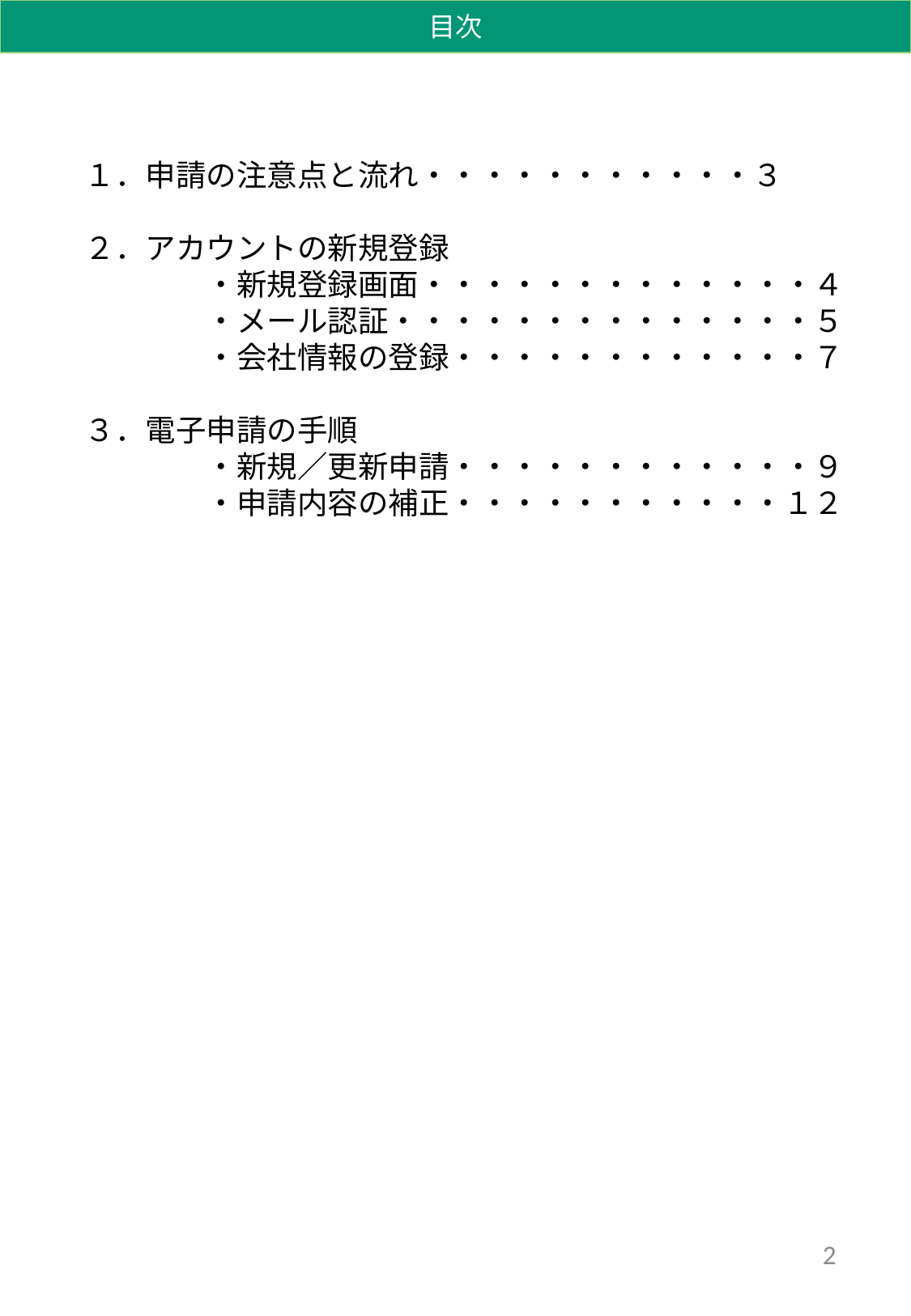

目次
１．申請の注意点と流れ・・・・・・・・・・・３

２．アカウントの新規登録
	・新規登録画面・・・・・・・・・・・・・４
	・メール認証・・・・・・・・・・・・・・５
	・会社情報の登録・・・・・・・・・・・・７

３．電子申請の手順
	・新規／更新申請・・・・・・・・・・・・９
	・申請内容の補正・・・・・・・・・・・１２

2